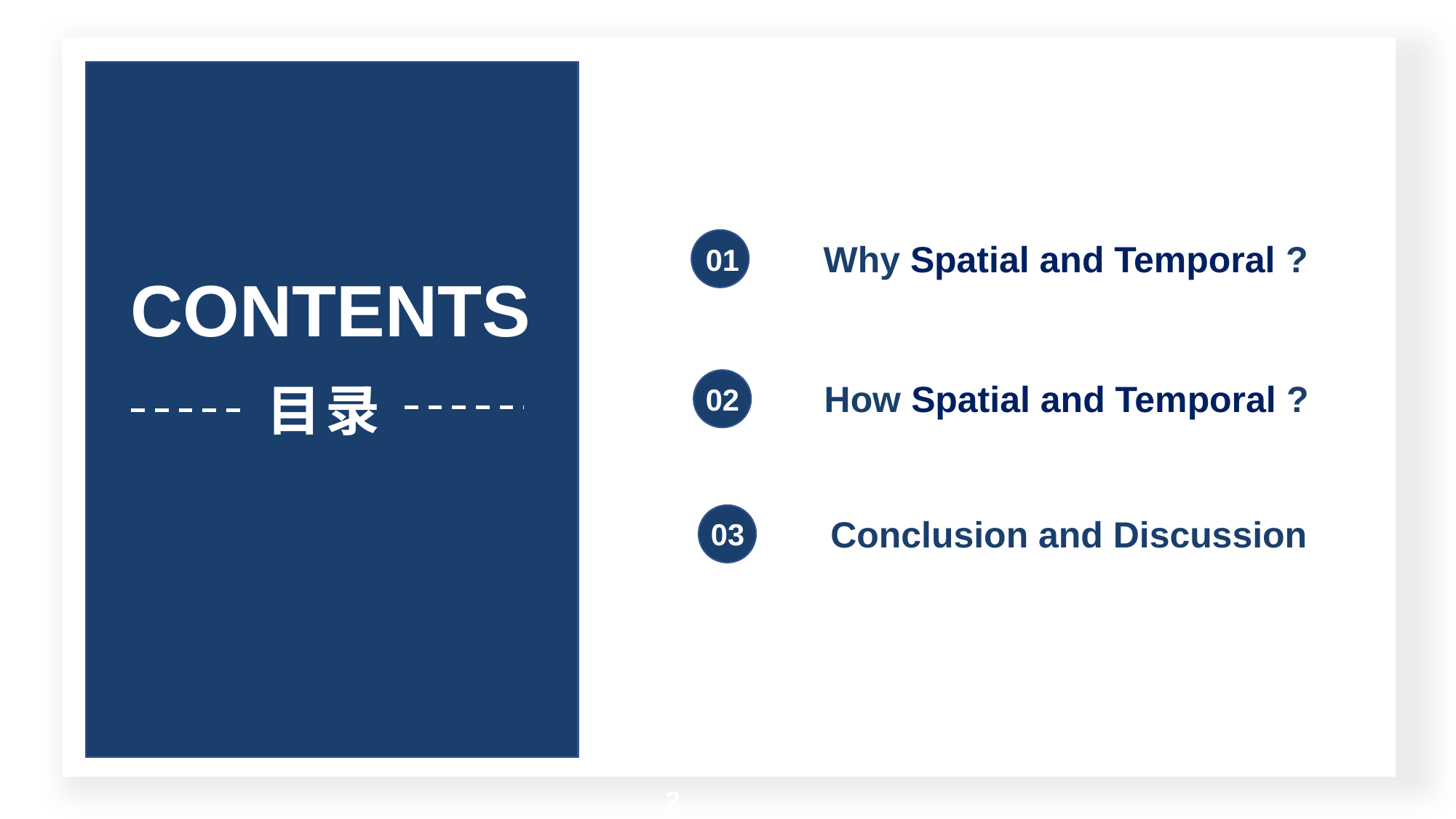

Why Spatial and Temporal ?
01
CONTENTS

目录
How Spatial and Temporal ?
02

Conclusion and Discussion
03
2